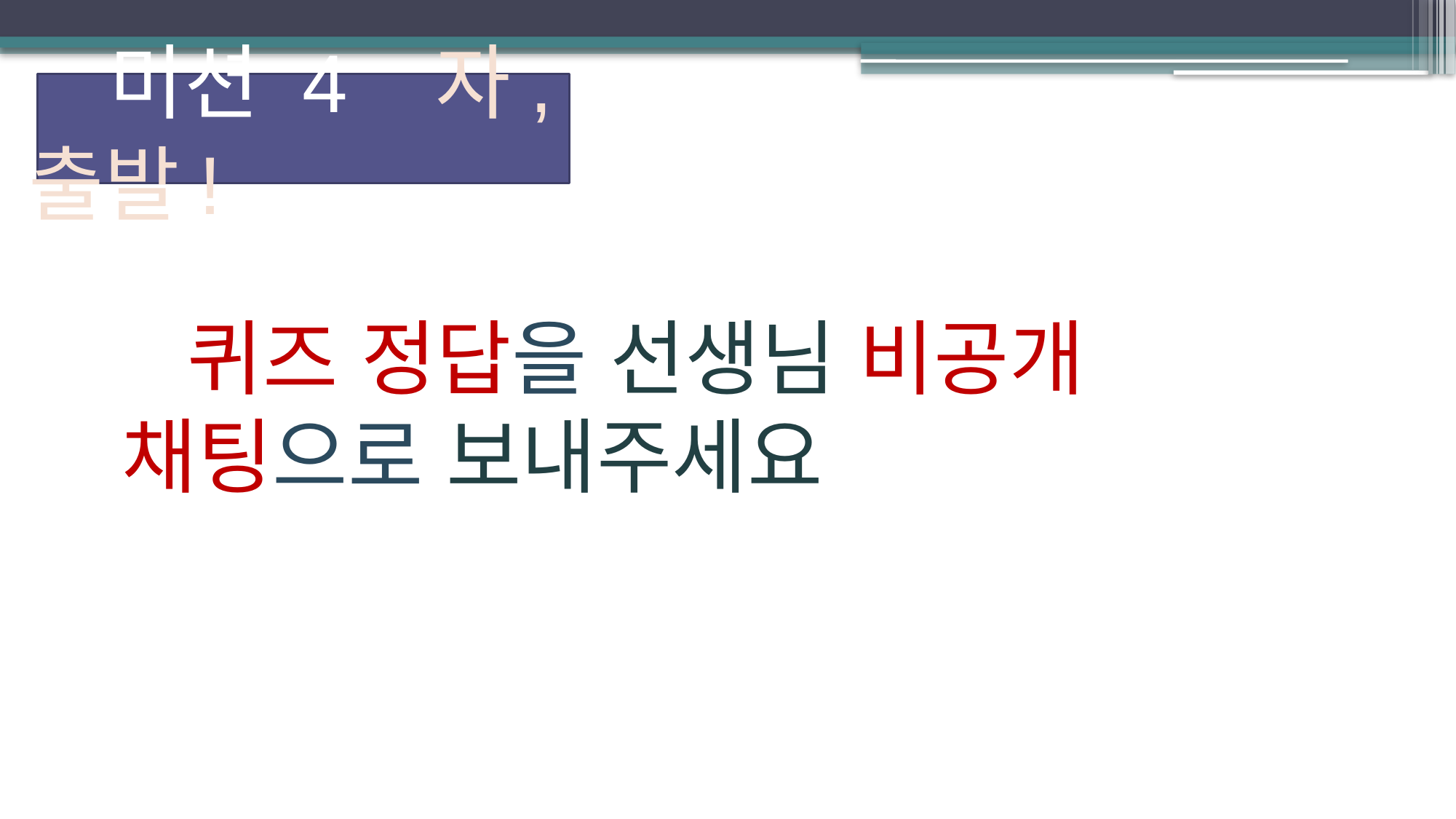

# 미션 4   자, 출발!

  퀴즈 정답을 선생님 비공개 채팅으로 보내주세요